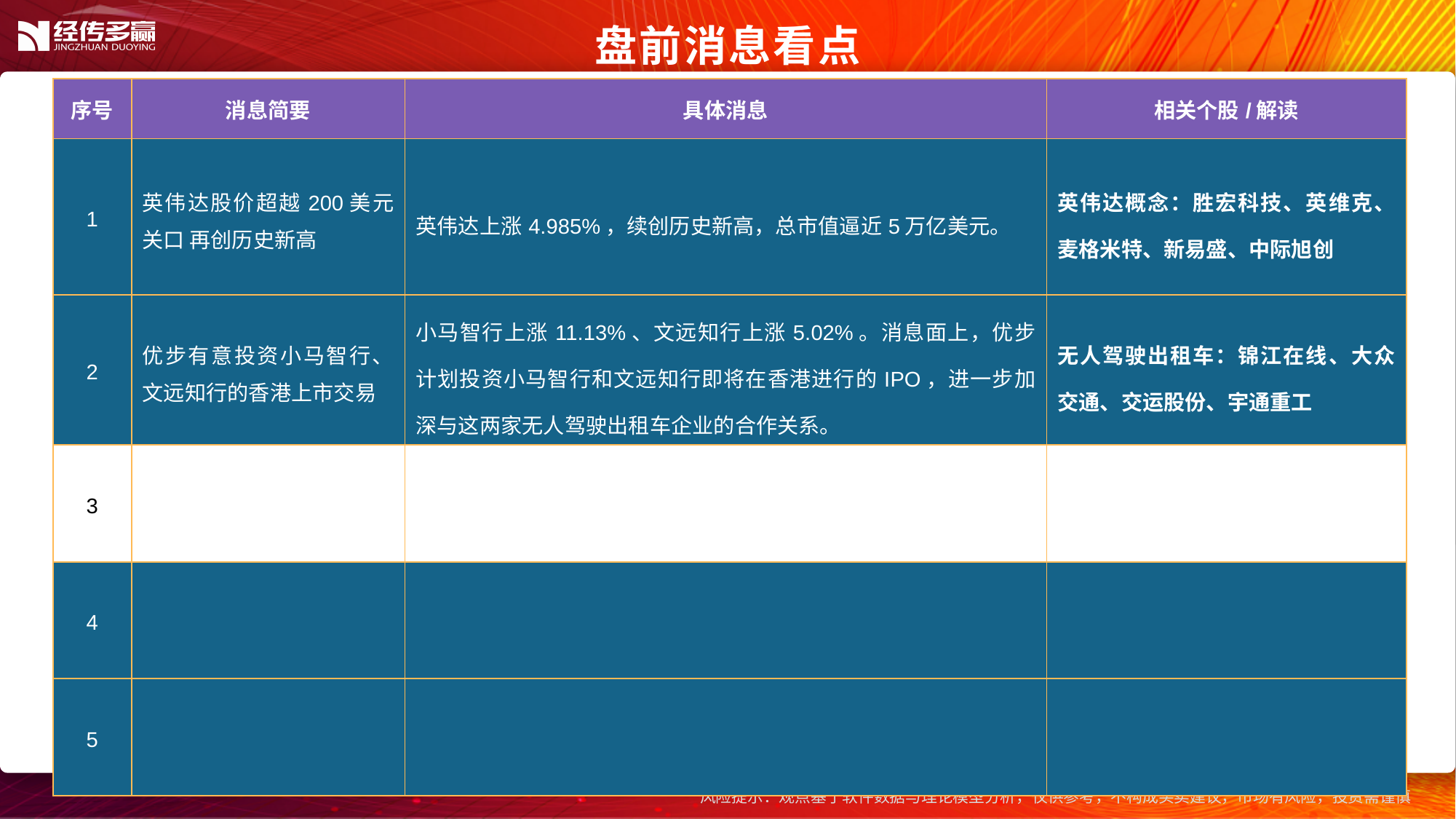

盘前消息看点
| 序号 | 消息简要 | 具体消息 | 相关个股/解读 |
| --- | --- | --- | --- |
| 1 | 英伟达股价超越200美元关口 再创历史新高 | 英伟达上涨4.985%，续创历史新高，总市值逼近5万亿美元。 | 英伟达概念：胜宏科技、英维克、麦格米特、新易盛、中际旭创 |
| 2 | 优步有意投资小马智行、文远知行的香港上市交易 | 小马智行上涨11.13%、文远知行上涨5.02%。消息面上，优步计划投资小马智行和文远知行即将在香港进行的IPO，进一步加深与这两家无人驾驶出租车企业的合作关系。 | 无人驾驶出租车：锦江在线、大众交通、交运股份、宇通重工 |
| 3 |  |  |  |
| 4 |  |  |  |
| 5 |  |  |  |